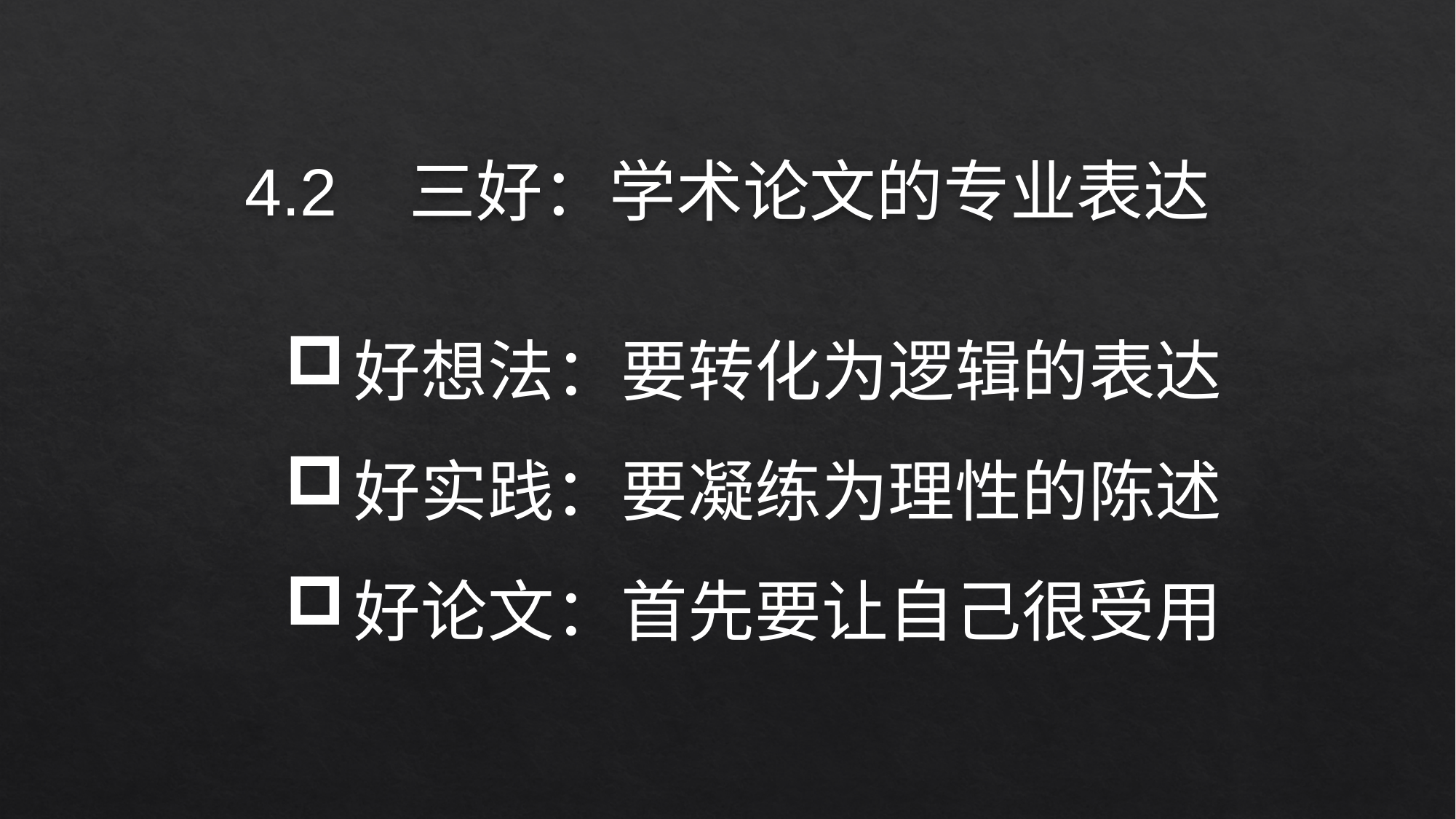

4.2   三好：学术论文的专业表达
好想法：要转化为逻辑的表达
好实践：要凝练为理性的陈述
好论文：首先要让自己很受用